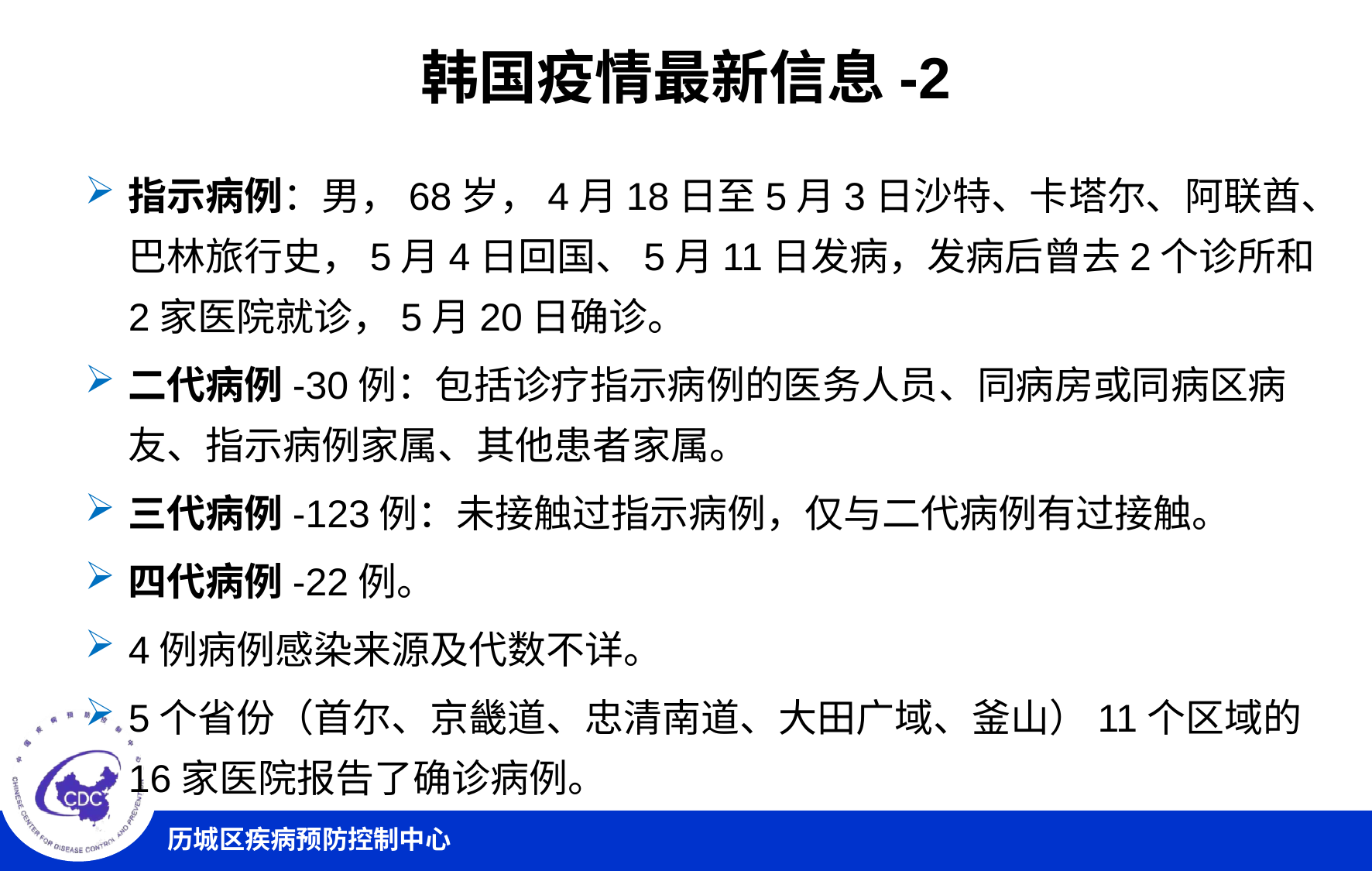

# 韩国疫情最新信息-2
指示病例：男，68岁，4月18日至5月3日沙特、卡塔尔、阿联酋、巴林旅行史，5月4日回国、5月11日发病，发病后曾去2个诊所和2家医院就诊，5月20日确诊。
二代病例-30例：包括诊疗指示病例的医务人员、同病房或同病区病友、指示病例家属、其他患者家属。
三代病例-123例：未接触过指示病例，仅与二代病例有过接触。
四代病例-22例。
4例病例感染来源及代数不详。
5个省份（首尔、京畿道、忠清南道、大田广域、釜山）11个区域的16家医院报告了确诊病例。